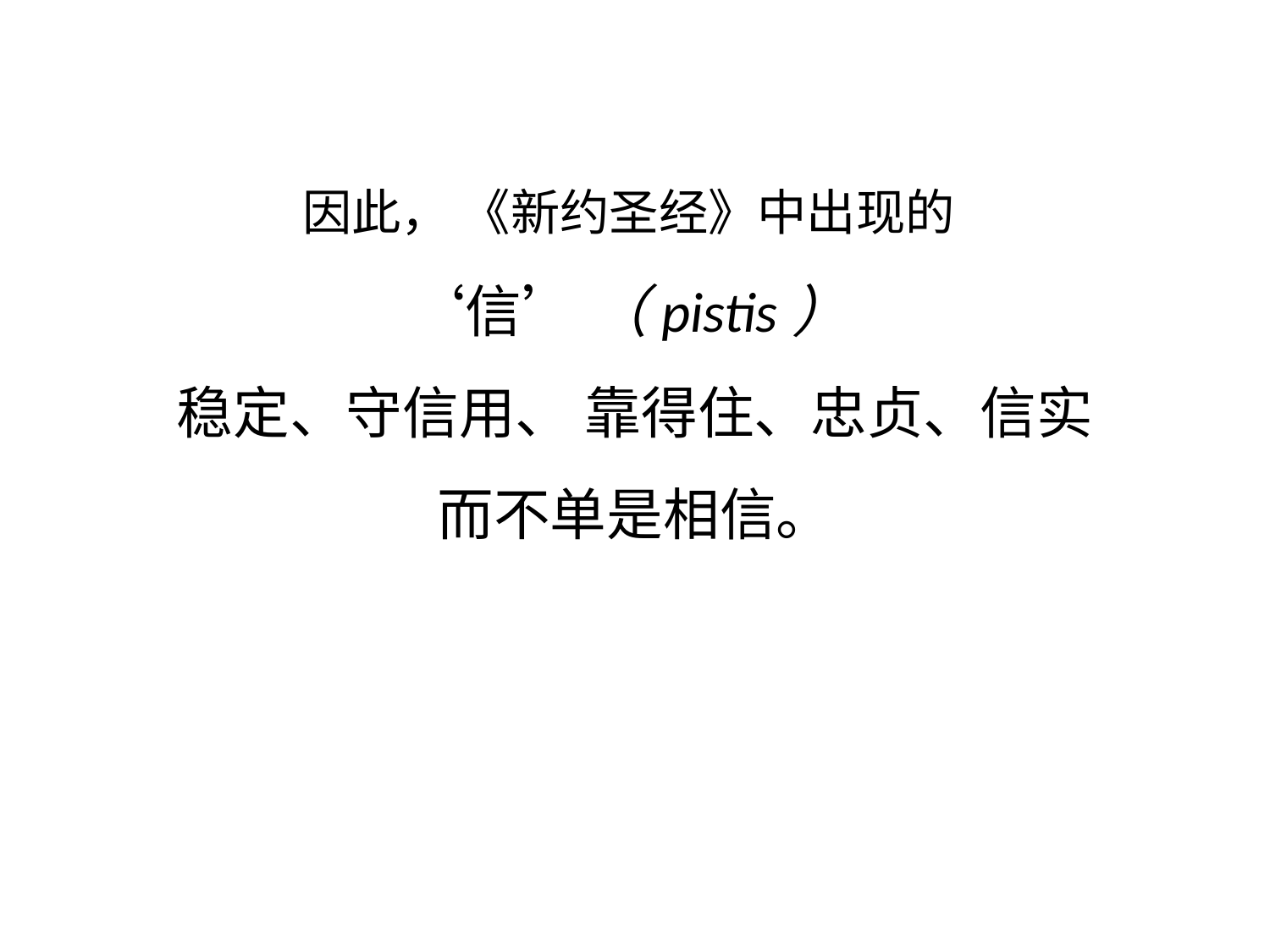

因此， 《新约圣经》中出现的
‘信’ （pistis）
稳定、守信用、 靠得住、忠贞、信实
而不单是相信。